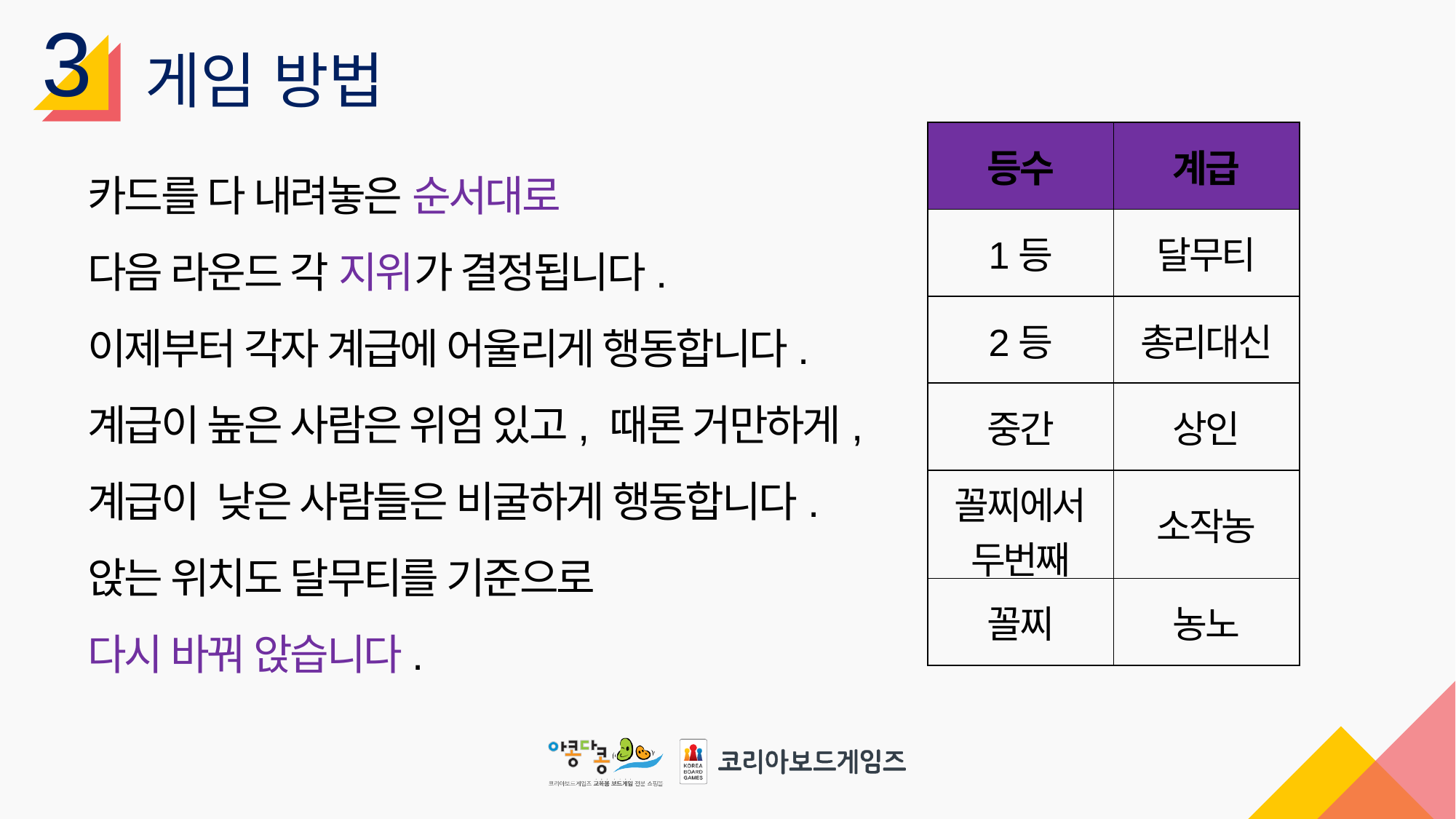

3
게임 방법
| 등수 | 계급 |
| --- | --- |
| 1등 | 달무티 |
| 2등 | 총리대신 |
| 중간 | 상인 |
| 꼴찌에서 두번째 | 소작농 |
| 꼴찌 | 농노 |
카드를 다 내려놓은 순서대로
다음 라운드 각 지위가 결정됩니다.
이제부터 각자 계급에 어울리게 행동합니다.
계급이 높은 사람은 위엄 있고, 때론 거만하게,
계급이  낮은 사람들은 비굴하게 행동합니다.
앉는 위치도 달무티를 기준으로
다시 바꿔 앉습니다.